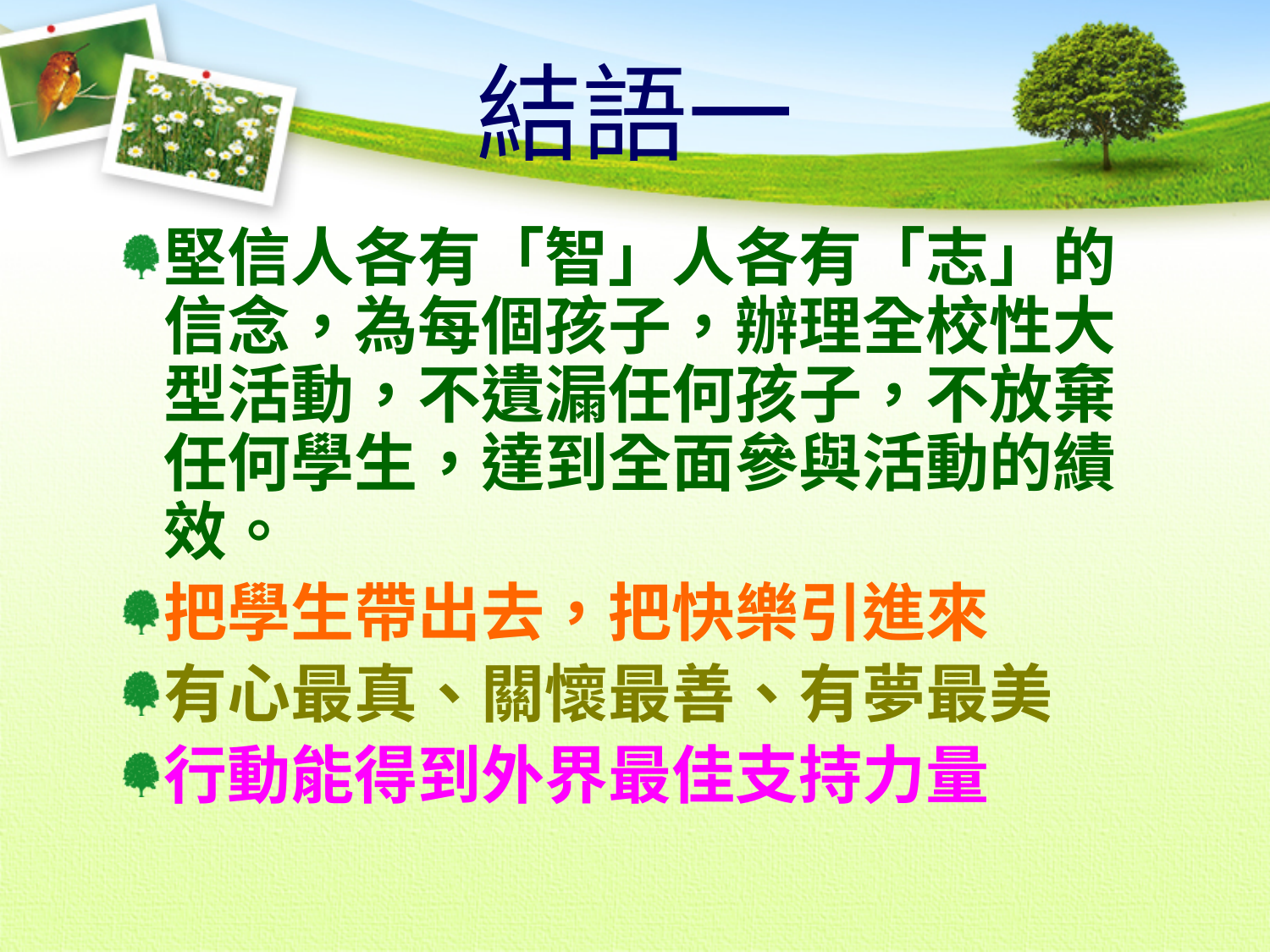

結語一
堅信人各有「智」人各有「志」的信念，為每個孩子，辦理全校性大型活動，不遺漏任何孩子，不放棄任何學生，達到全面參與活動的績效。
把學生帶出去，把快樂引進來
有心最真、關懷最善、有夢最美
行動能得到外界最佳支持力量